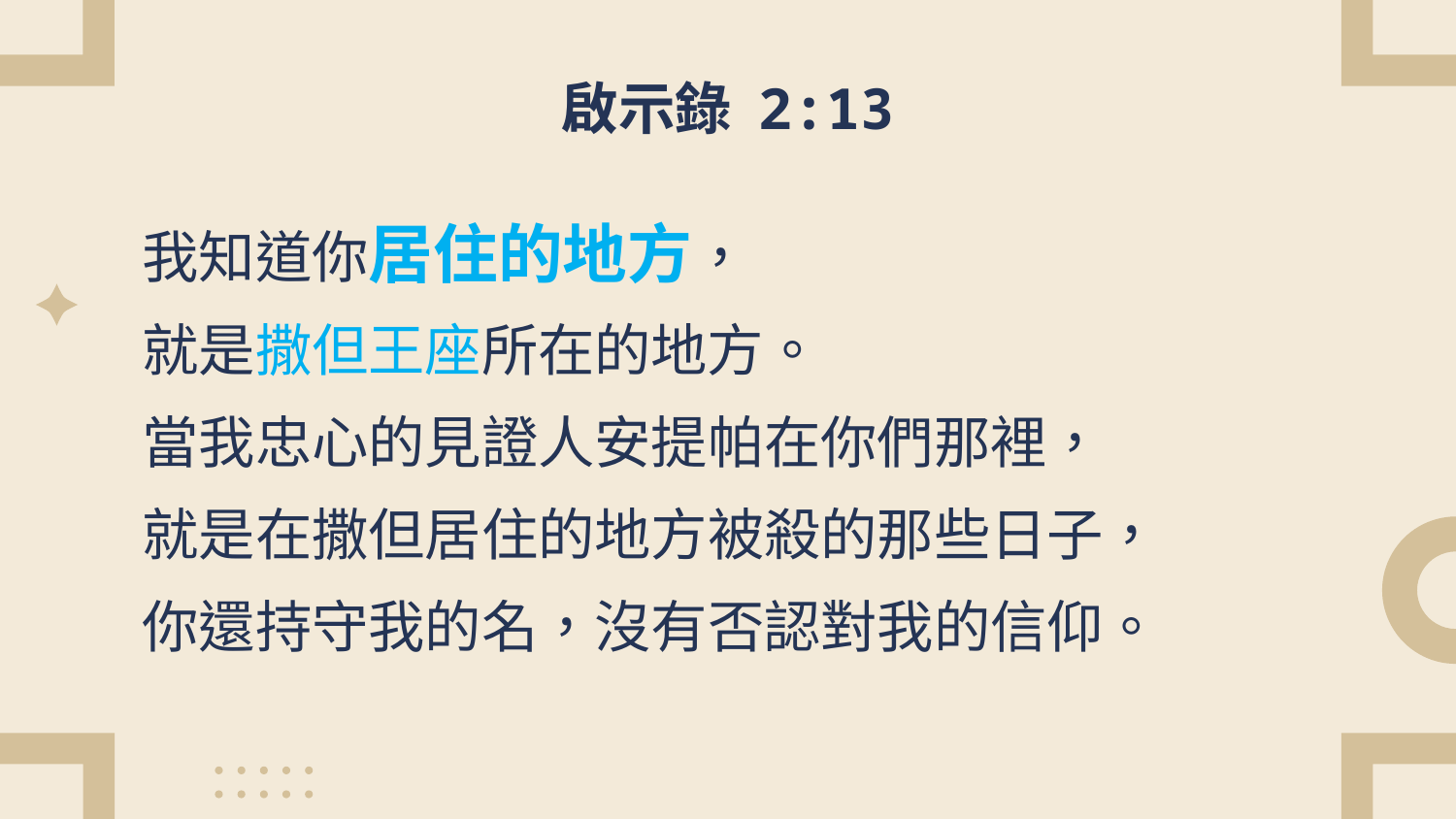

# 啟示錄 2:13
我知道你居住的地方，
就是撒但王座所在的地方。
當我忠心的見證人安提帕在你們那裡，
就是在撒但居住的地方被殺的那些日子，
你還持守我的名，沒有否認對我的信仰。